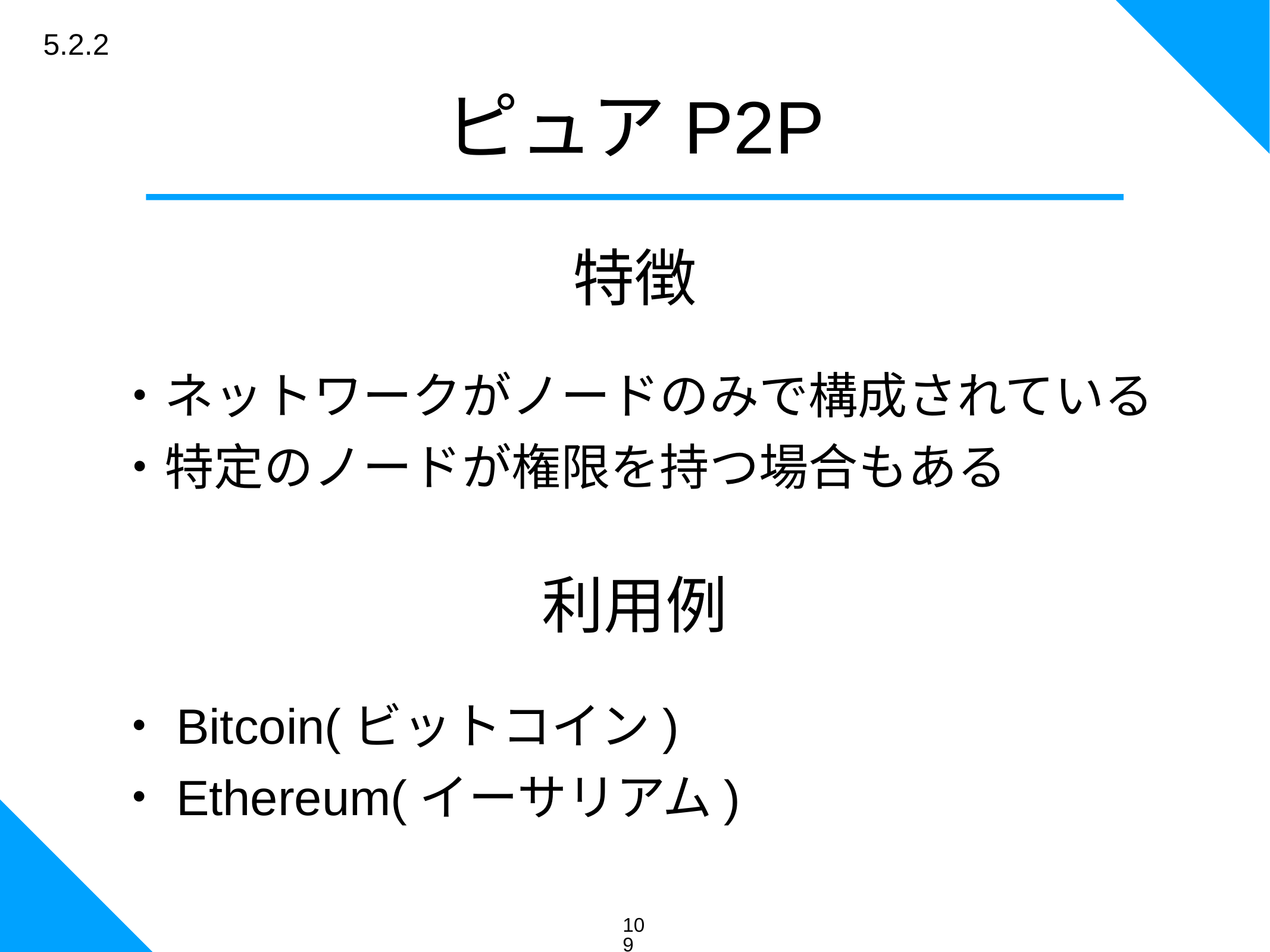

5.2.2
ピュアP2P
特徴
・ネットワークがノードのみで構成されている
・特定のノードが権限を持つ場合もある
利用例
・Bitcoin(ビットコイン)
・Ethereum(イーサリアム)
109